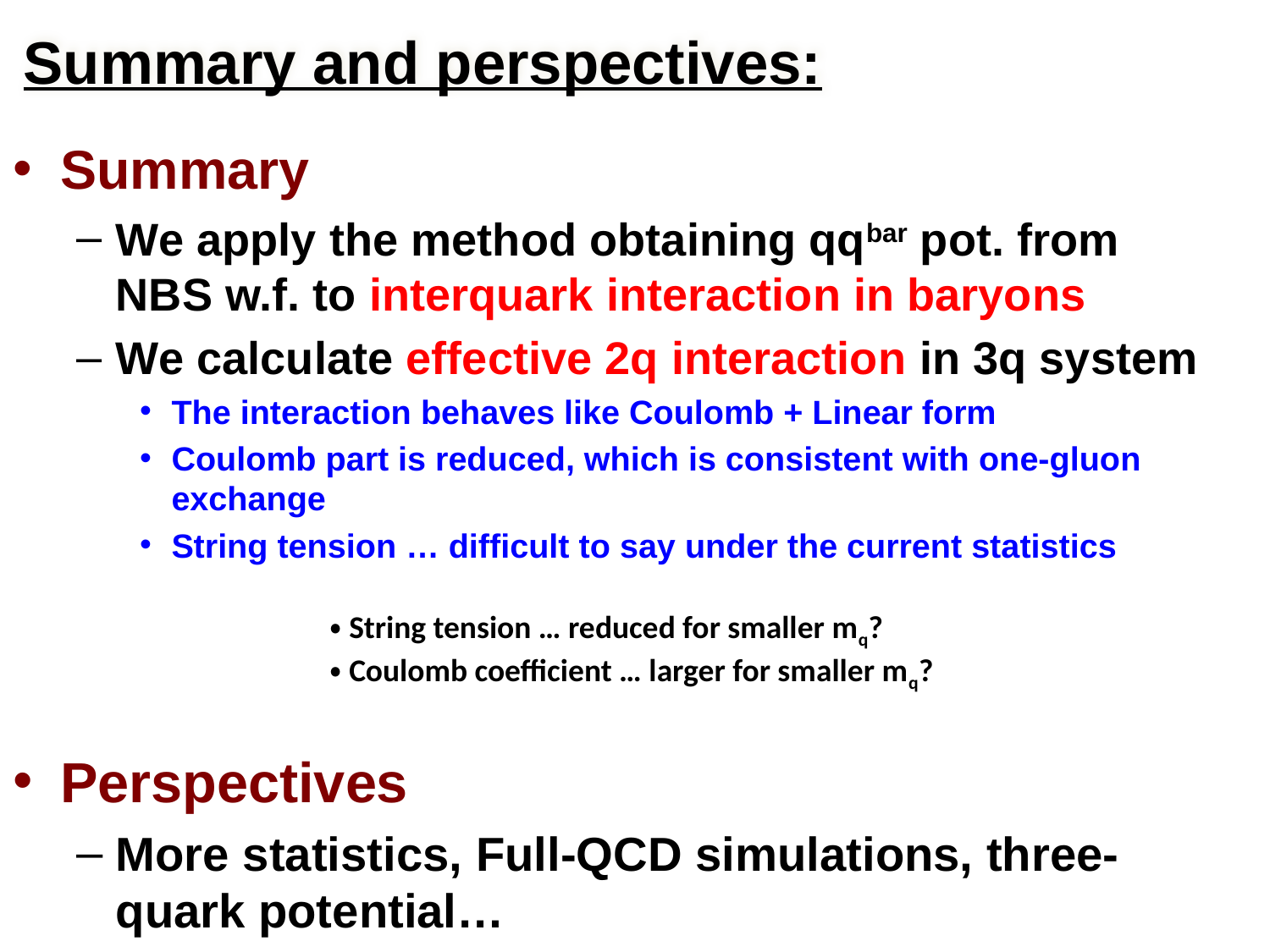

Summary and perspectives:
Summary
We apply the method obtaining qqbar pot. from NBS w.f. to interquark interaction in baryons
We calculate effective 2q interaction in 3q system
The interaction behaves like Coulomb + Linear form
Coulomb part is reduced, which is consistent with one-gluon exchange
String tension … difficult to say under the current statistics

Perspectives
More statistics, Full-QCD simulations, three-quark potential…
・String tension … reduced for smaller mq?
・Coulomb coefficient … larger for smaller mq?